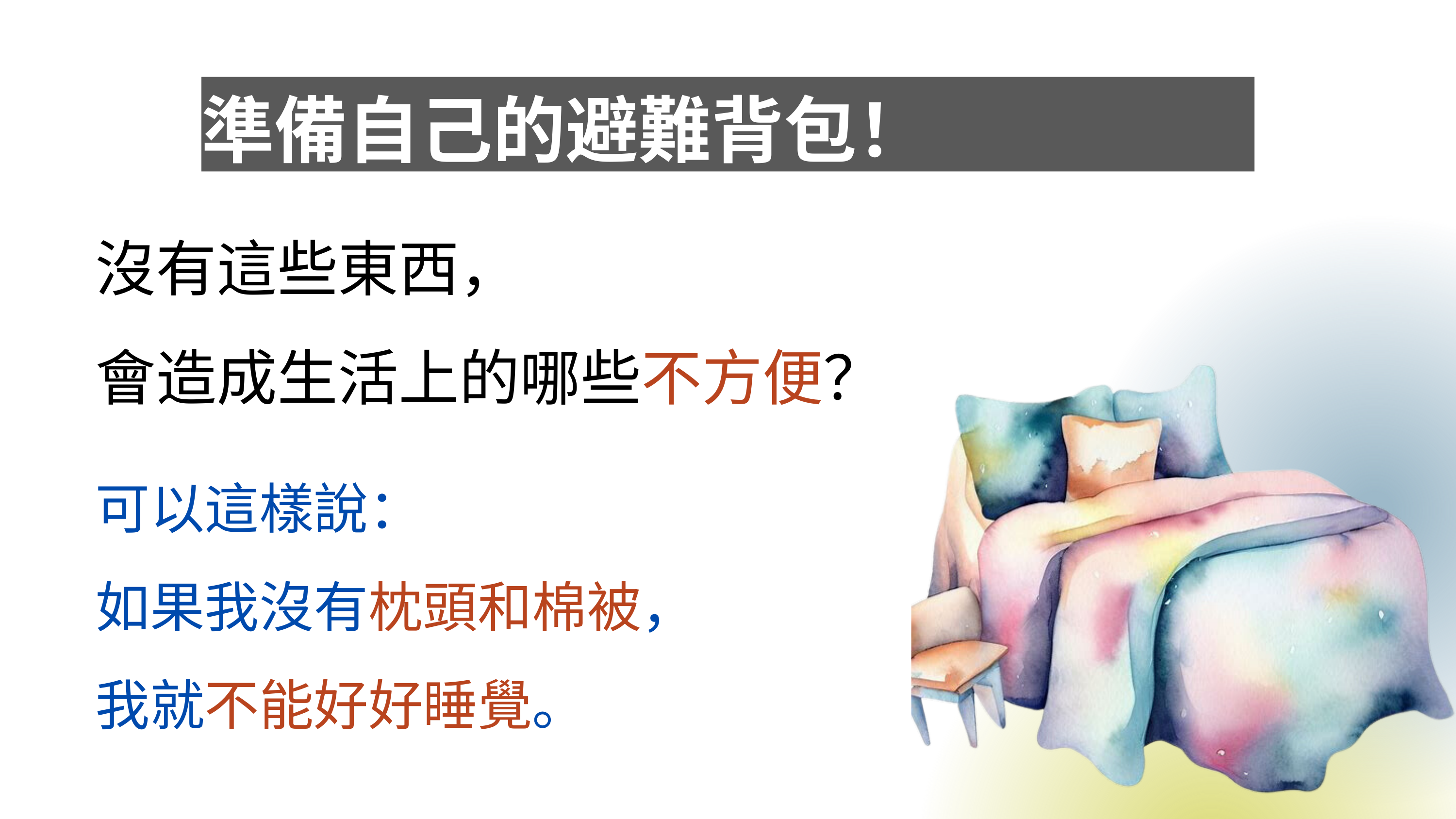

準備自己的避難背包！

沒有這些東西󠇡，
會造成生活上的哪些不方便？

可以這樣說：
如果我沒有枕頭󠇡和󠇡棉被，
我就不能好好睡覺󠇡。